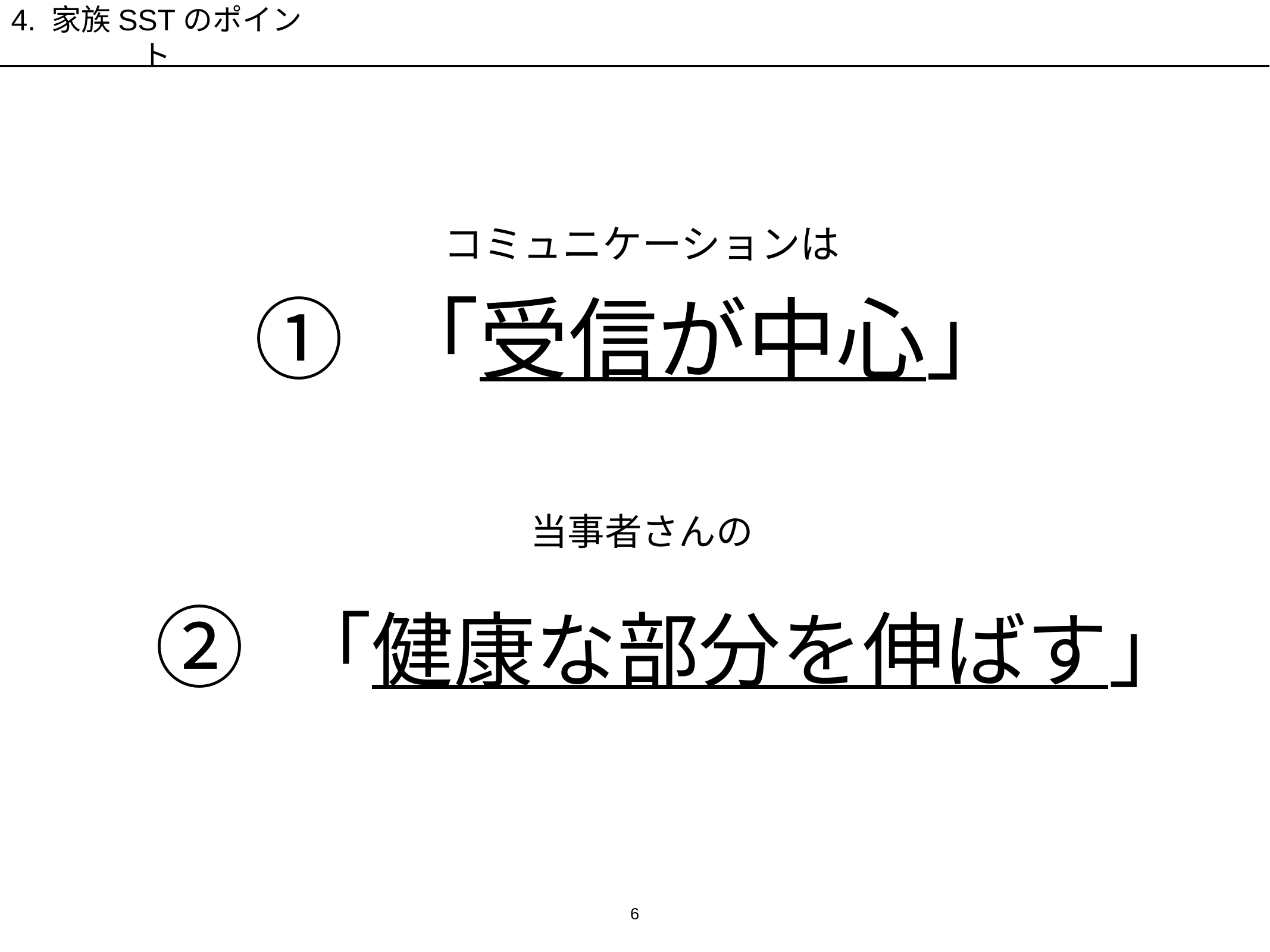

4. 家族SSTのポイント

コミュニケーションは
① 「受信が中心」
当事者さんの
② 「健康な部分を伸ばす」
6